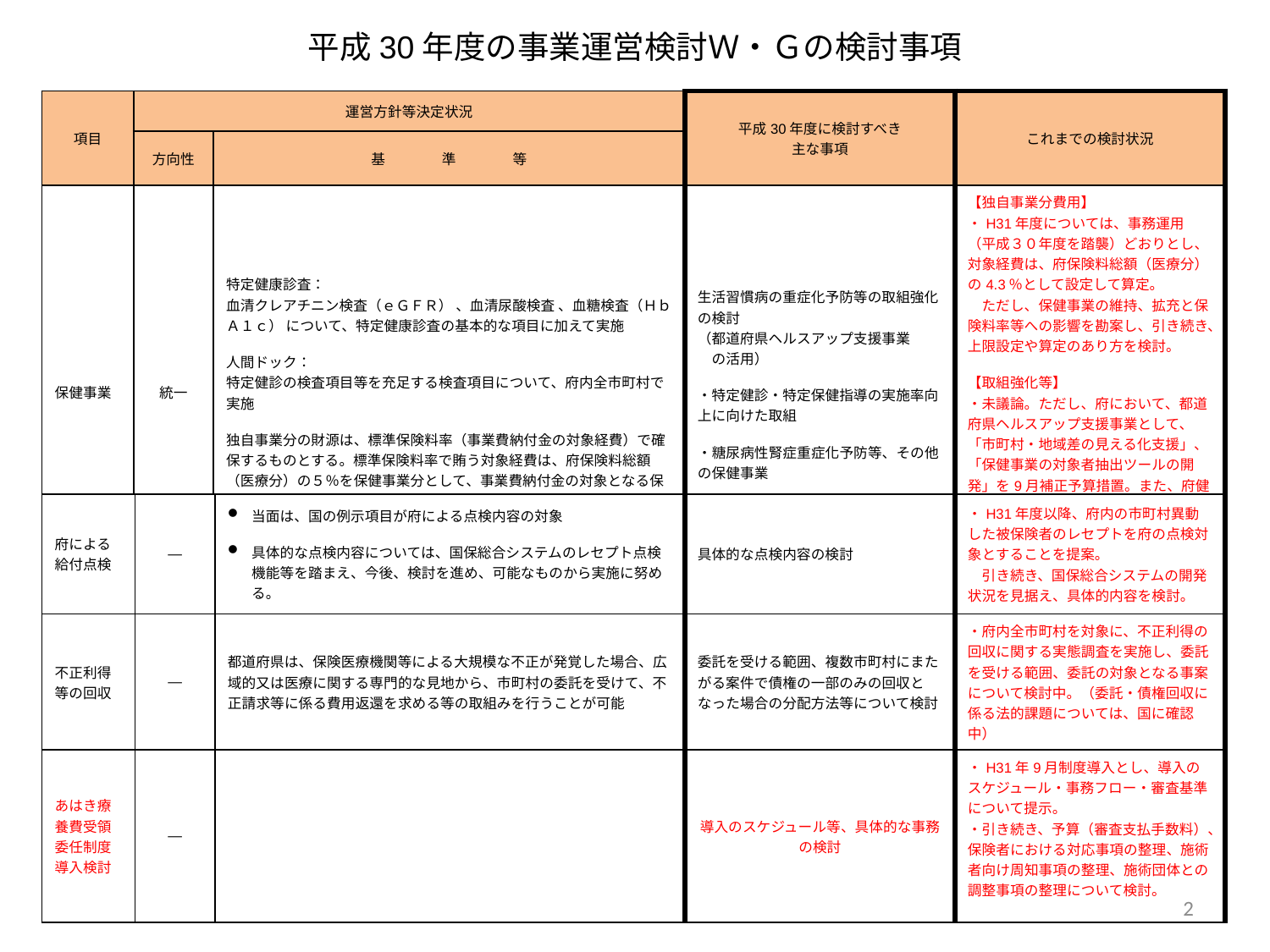

# 平成30年度の事業運営検討Ｗ・Ｇの検討事項
| 項目 | 運営方針等決定状況 |  | 平成30年度に検討すべき 主な事項 | これまでの検討状況 |
| --- | --- | --- | --- | --- |
|  | 方向性 | 基　　　　準　　　　等 |  |  |
| 保健事業 | 統一 | 特定健康診査： 血清クレアチニン検査（ｅＧＦＲ） 、血清尿酸検査 、血糖検査（ＨｂＡ１ｃ） について、特定健康診査の基本的な項目に加えて実施 人間ドック： 特定健診の検査項目等を充足する検査項目について、府内全市町村で実施 独自事業分の財源は、標準保険料率（事業費納付金の対象経費）で確保するものとする。標準保険料率で賄う対象経費は、府保険料総額（医療分）の５％を保健事業分として、事業費納付金の対象となる保健事業費（共通分）を除く部分を独自事業分とする。 | 生活習慣病の重症化予防等の取組強化の検討 （都道府県ヘルスアップ支援事業 　の活用） ・特定健診・特定保健指導の実施率向上に向けた取組 ・糖尿病性腎症重症化予防等、その他の保健事業 | 【独自事業分費用】 ・H31年度については、事務運用（平成３０年度を踏襲）どおりとし、対象経費は、府保険料総額（医療分）の4.3％として設定して算定。 　ただし、保健事業の維持、拡充と保険料率等への影響を勘案し、引き続き、上限設定や算定のあり方を検討。 【取組強化等】 ・未議論。ただし、府において、都道府県ヘルスアップ支援事業として、「市町村・地域差の見える化支援」、「保健事業の対象者抽出ツールの開発」を9月補正予算措置。また、府健康づくり支援プラットフォーム整備事業の開始を進めており、今後、これらの事業成果等も踏まえ、取組み等を検討。 |
| 府による 給付点検 | ― | 当面は、国の例示項目が府による点検内容の対象 具体的な点検内容については、国保総合システムのレセプト点検機能等を踏まえ、今後、検討を進め、可能なものから実施に努める。 | 具体的な点検内容の検討 | ・H31年度以降、府内の市町村異動した被保険者のレセプトを府の点検対象とすることを提案。 　引き続き、国保総合システムの開発状況を見据え、具体的内容を検討。 |
| --- | --- | --- | --- | --- |
| 不正利得等の回収 | ― | 都道府県は、保険医療機関等による大規模な不正が発覚した場合、広域的又は医療に関する専門的な見地から、市町村の委託を受けて、不正請求等に係る費用返還を求める等の取組みを行うことが可能 | 委託を受ける範囲、複数市町村にまたがる案件で債権の一部のみの回収となった場合の分配方法等について検討 | ・府内全市町村を対象に、不正利得の回収に関する実態調査を実施し、委託を受ける範囲、委託の対象となる事案について検討中。（委託・債権回収に係る法的課題については、国に確認中） |
| あはき療養費受領委任制度導入検討 | ― |  | 導入のスケジュール等、具体的な事務の検討 | ・H31年9月制度導入とし、導入のスケジュール・事務フロー・審査基準について提示。 ・引き続き、予算（審査支払手数料）、保険者における対応事項の整理、施術者向け周知事項の整理、施術団体との調整事項の整理について検討。 |
2